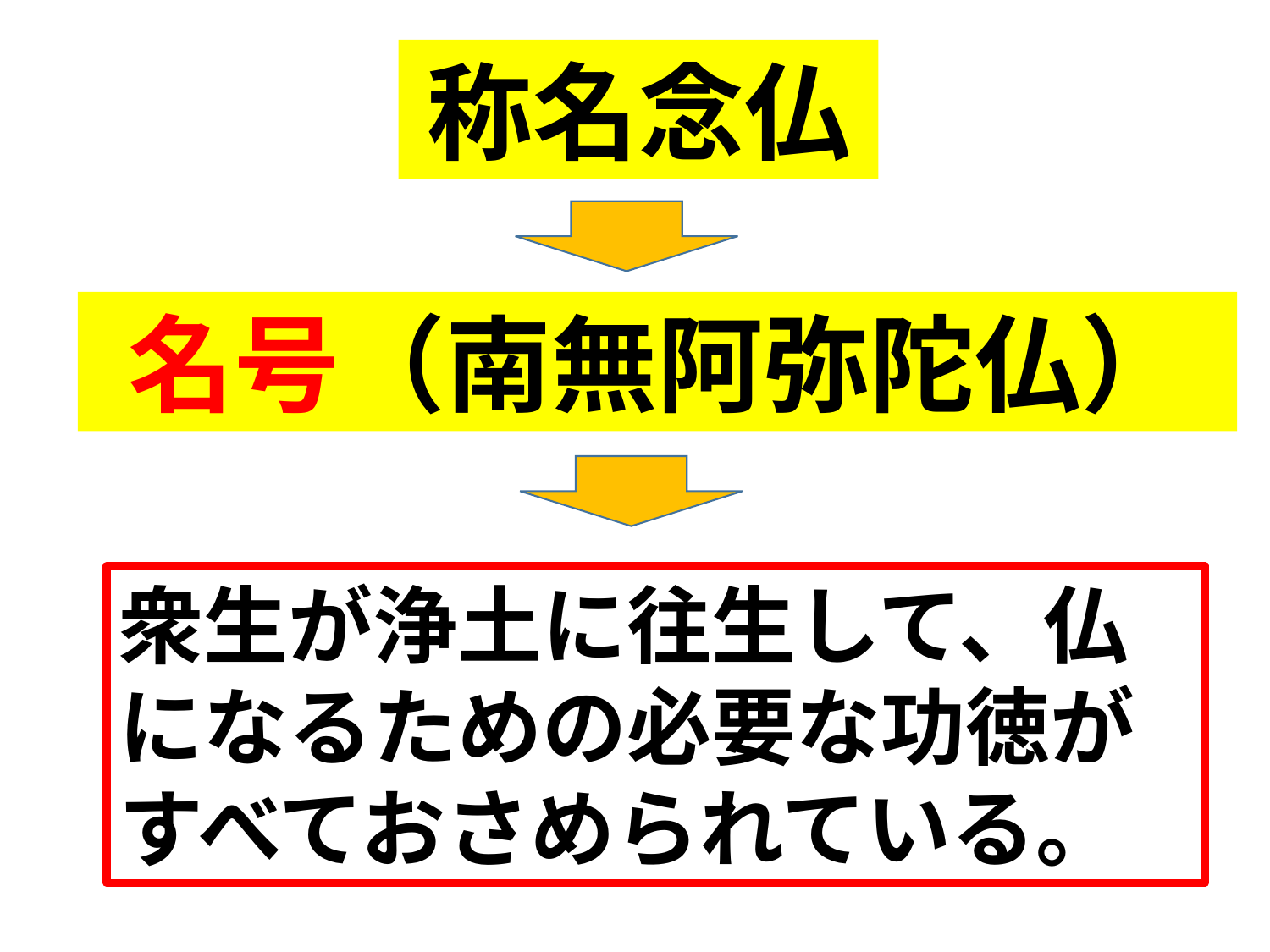

称名念仏

名号（南無阿弥陀仏）

衆生が浄土に往生して、仏になるための必要な功徳がすべておさめられている。